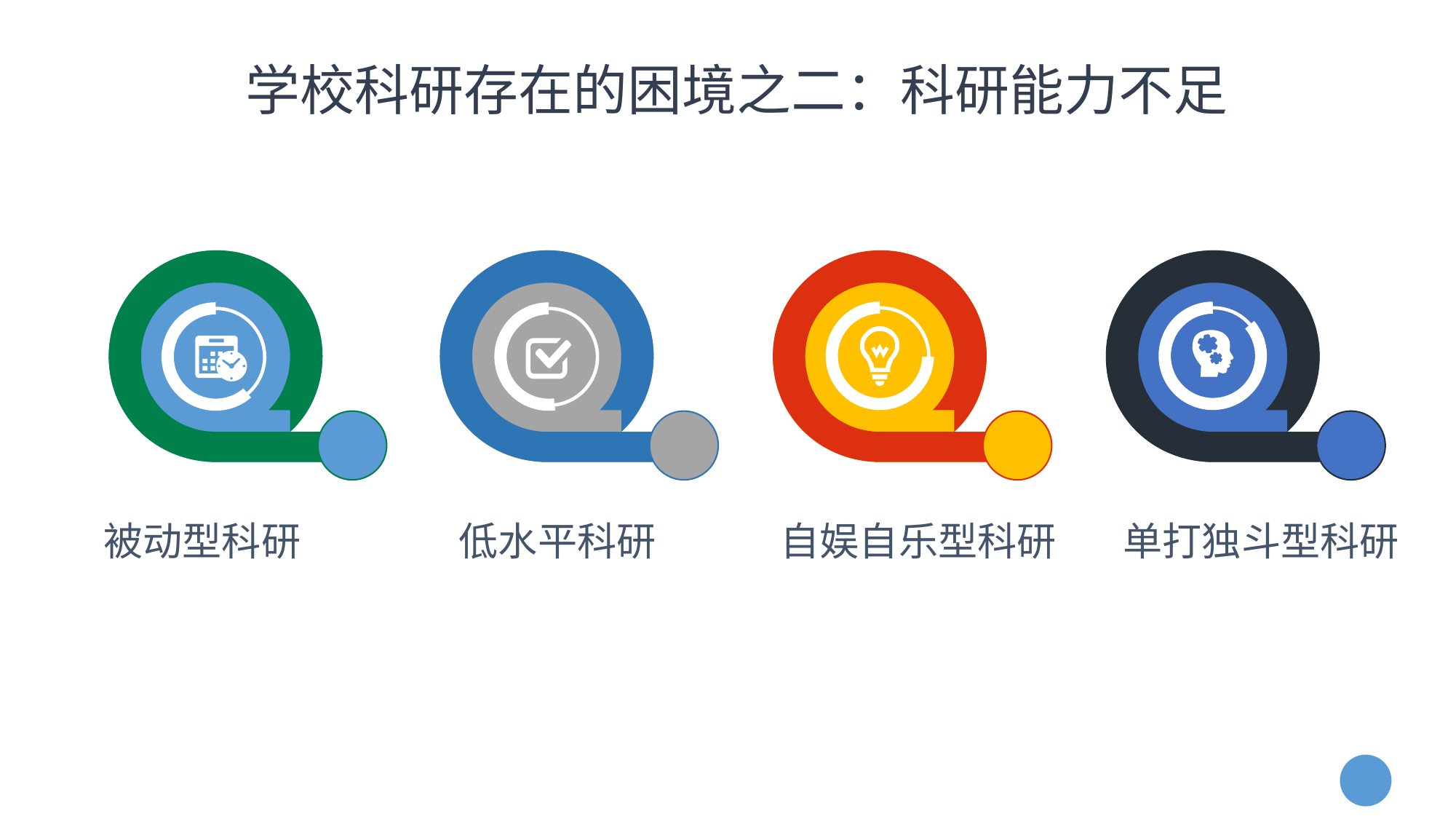

# 学校科研存在的困境之二：科研能力不足

低水平科研

单打独斗型科研
被动型科研

自娱自乐型科研

24